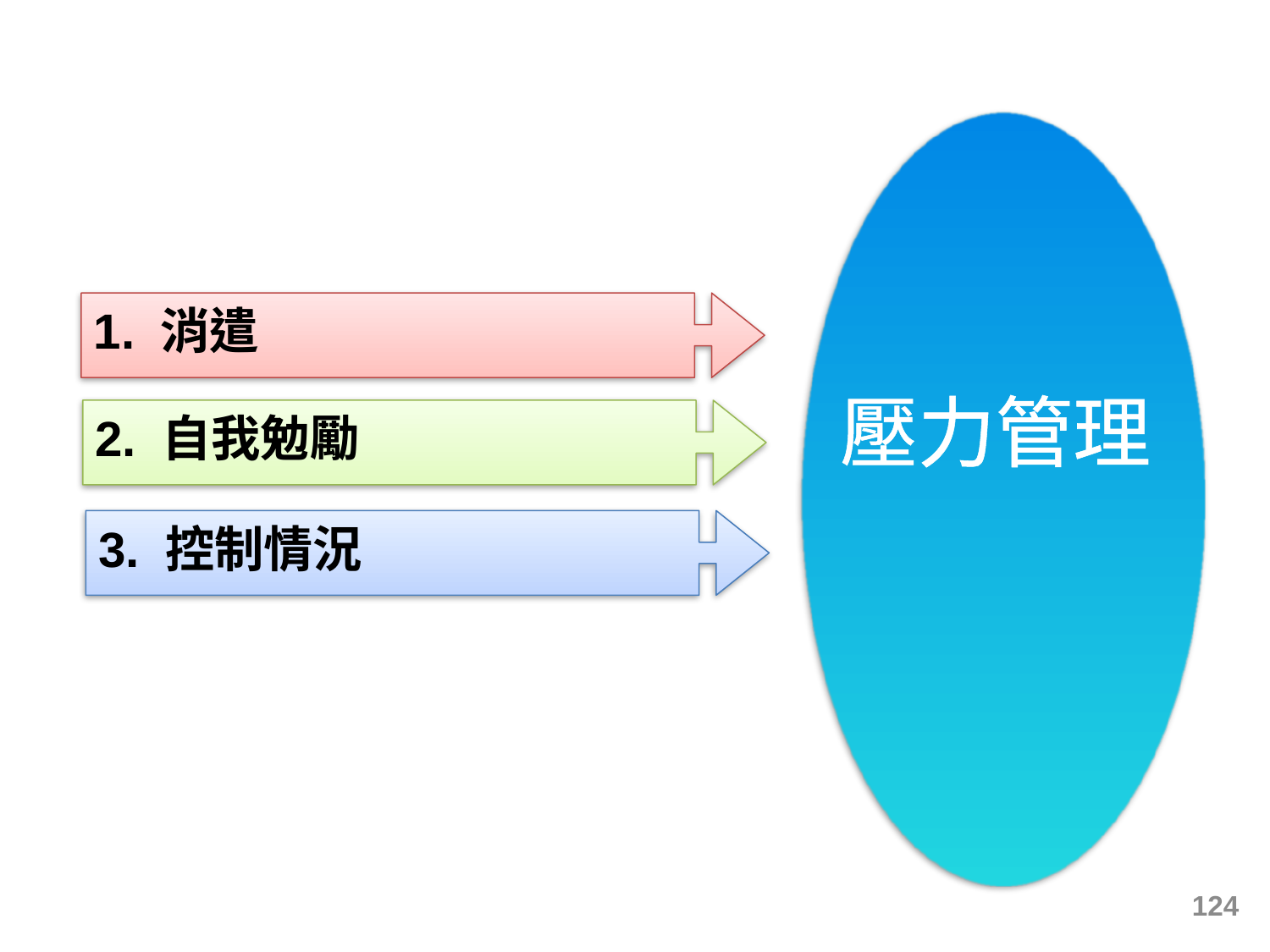

壓力管理, 中學

1. 消遣
壓力管理
2. 自我勉勵
3. 控制情況
124